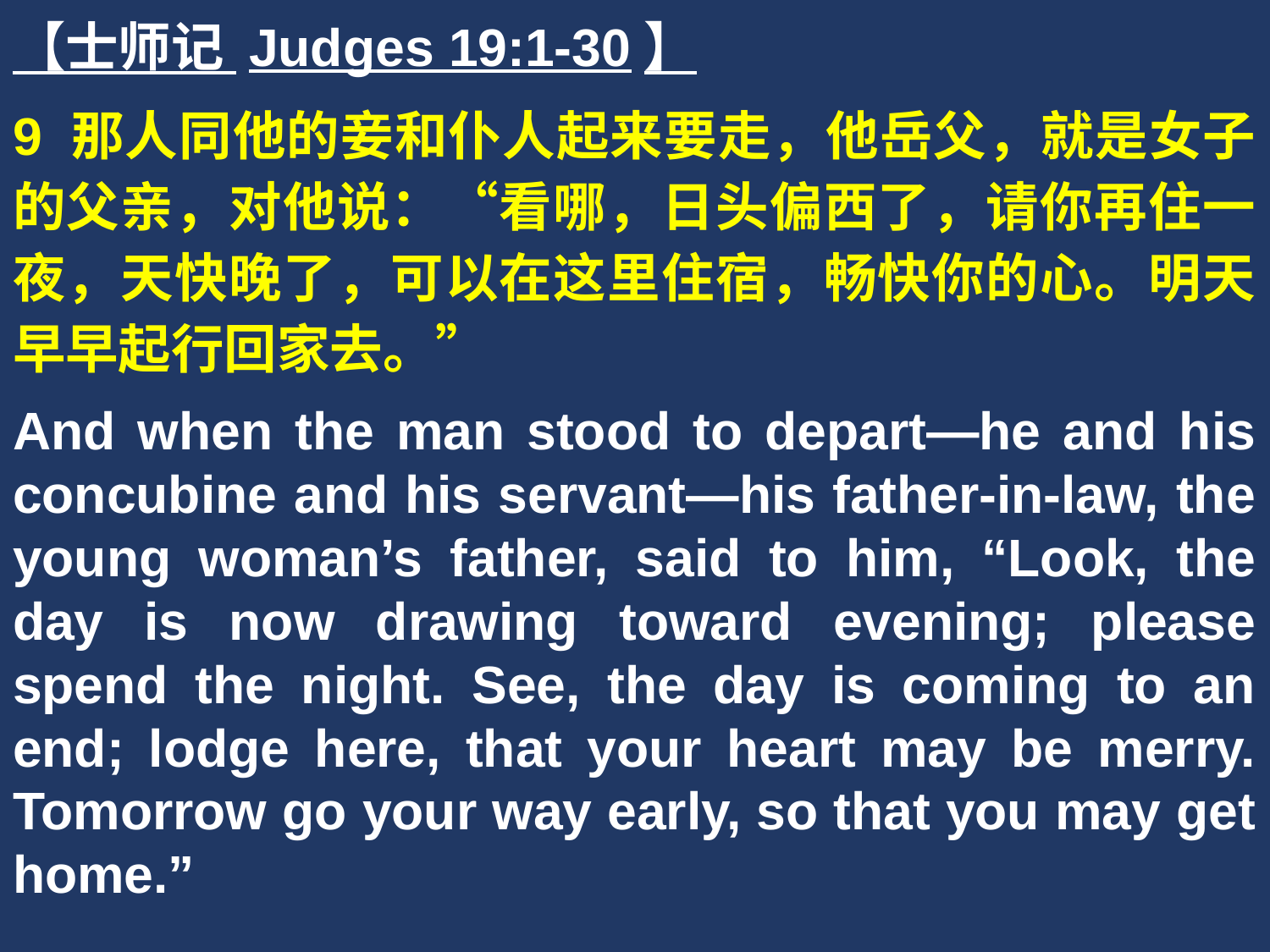

【士师记 Judges 19:1-30】
9 那人同他的妾和仆人起来要走，他岳父，就是女子的父亲，对他说：“看哪，日头偏西了，请你再住一夜，天快晚了，可以在这里住宿，畅快你的心。明天早早起行回家去。”
And when the man stood to depart—he and his concubine and his servant—his father-in-law, the young woman’s father, said to him, “Look, the day is now drawing toward evening; please spend the night. See, the day is coming to an end; lodge here, that your heart may be merry. Tomorrow go your way early, so that you may get home.”